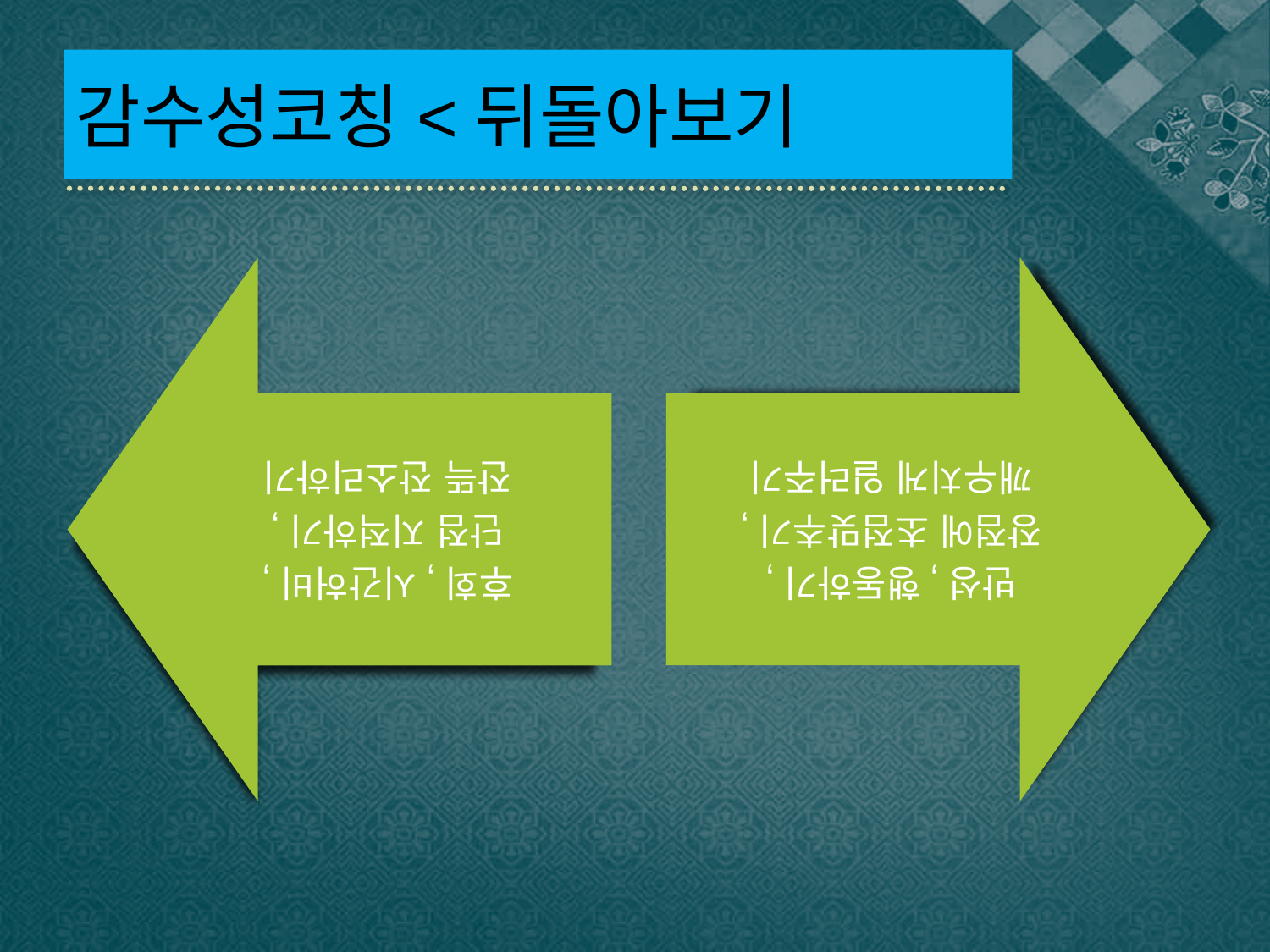

# 감수성코칭<뒤돌아보기
후회,시간허비,
단점 지적하기,
잔뜩 잔소리하기
반성,행동하기,
장점에 초점맞추기,
깨우치게 일러주기